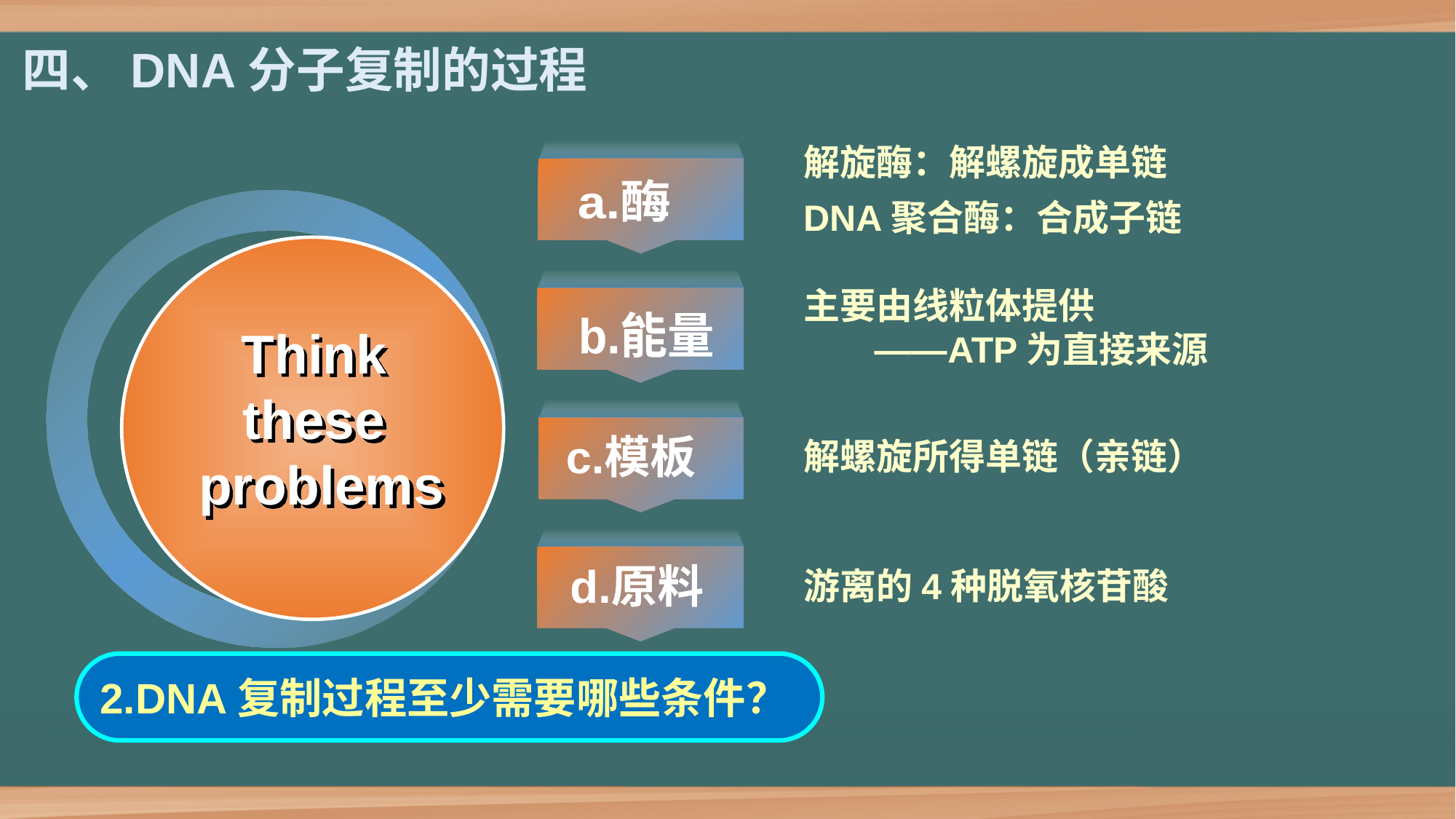

四、DNA分子复制的过程
解旋酶：解螺旋成单链

a.酶
DNA聚合酶：合成子链

b.能量
主要由线粒体提供
       ——ATP为直接来源
Think
these
problems

c.模板
解螺旋所得单链（亲链）

d.原料
游离的4种脱氧核苷酸
2.DNA复制过程至少需要哪些条件？